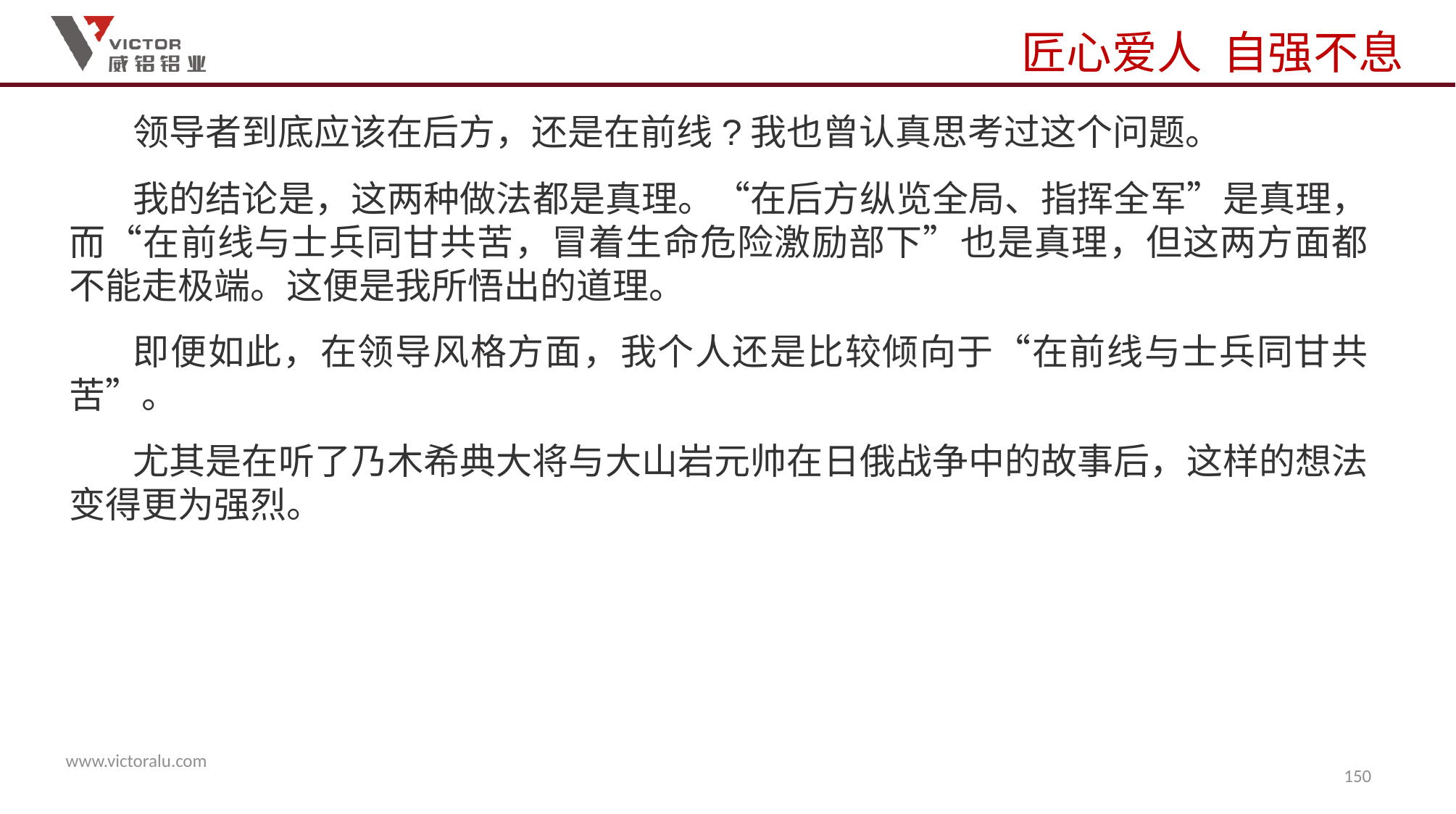

领导者到底应该在后方，还是在前线?我也曾认真思考过这个问题。
我的结论是，这两种做法都是真理。“在后方纵览全局、指挥全军”是真理，而“在前线与士兵同甘共苦，冒着生命危险激励部下”也是真理，但这两方面都不能走极端。这便是我所悟出的道理。
即便如此，在领导风格方面，我个人还是比较倾向于“在前线与士兵同甘共苦”。
尤其是在听了乃木希典大将与大山岩元帅在日俄战争中的故事后，这样的想法变得更为强烈。

150